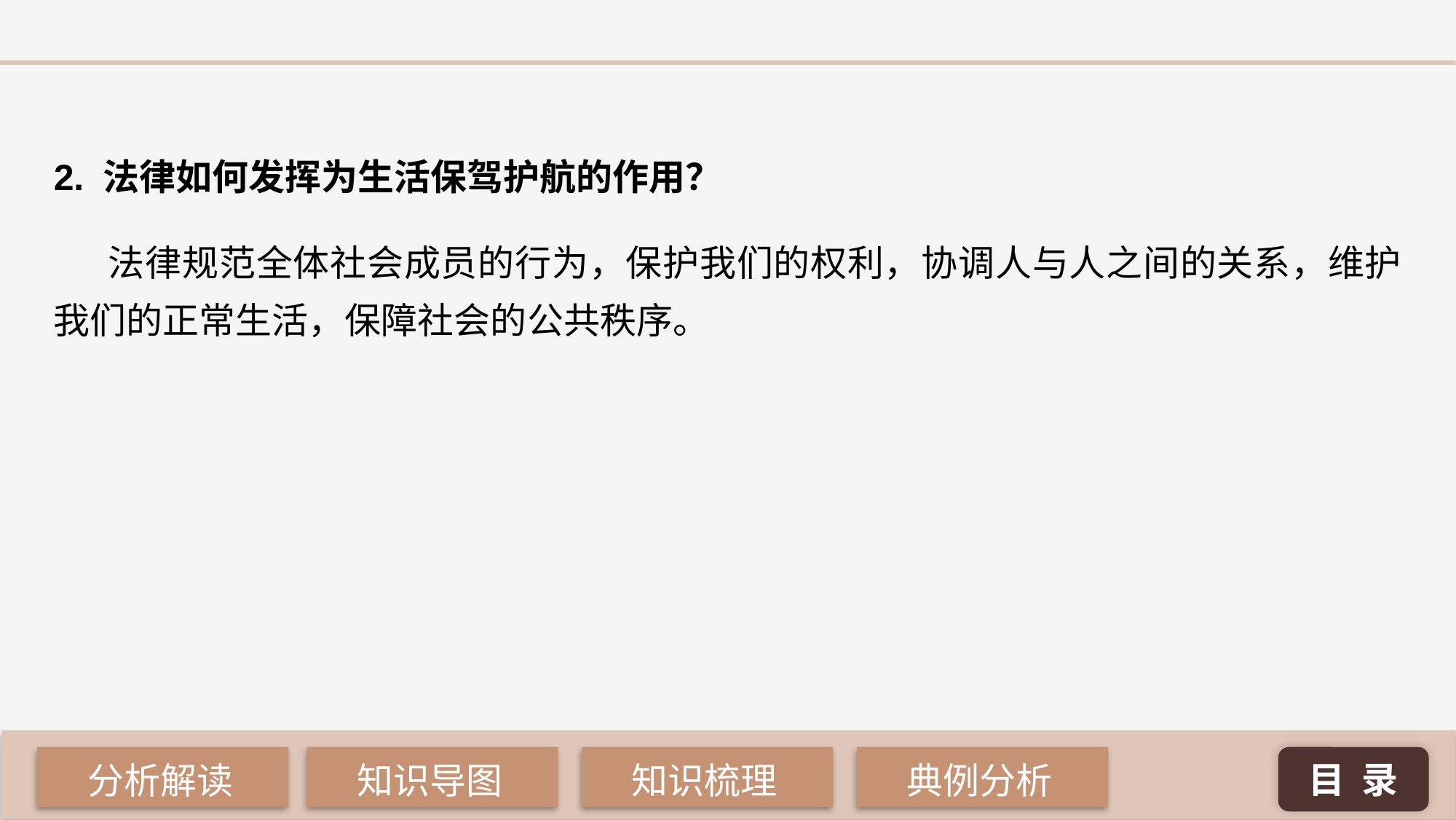

2. 法律如何发挥为生活保驾护航的作用？
法律规范全体社会成员的行为，保护我们的权利，协调人与人之间的关系，维护我们的正常生活，保障社会的公共秩序。